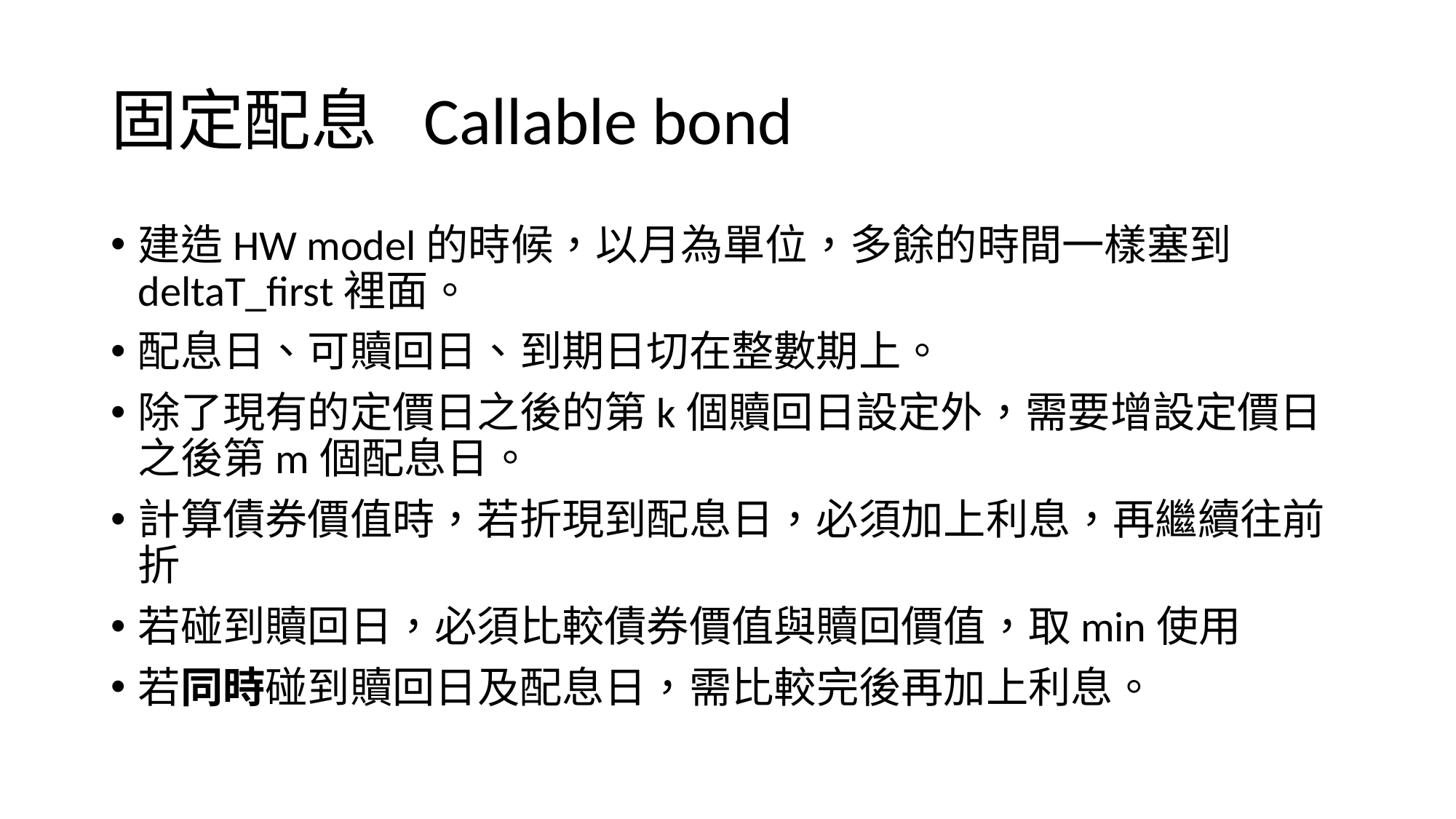

# 固定配息  Callable bond
建造HW model的時候，以月為單位，多餘的時間一樣塞到deltaT_first裡面。
配息日、可贖回日、到期日切在整數期上。
除了現有的定價日之後的第k個贖回日設定外，需要增設定價日之後第m個配息日。
計算債券價值時，若折現到配息日，必須加上利息，再繼續往前折
若碰到贖回日，必須比較債券價值與贖回價值，取min使用
若同時碰到贖回日及配息日，需比較完後再加上利息。